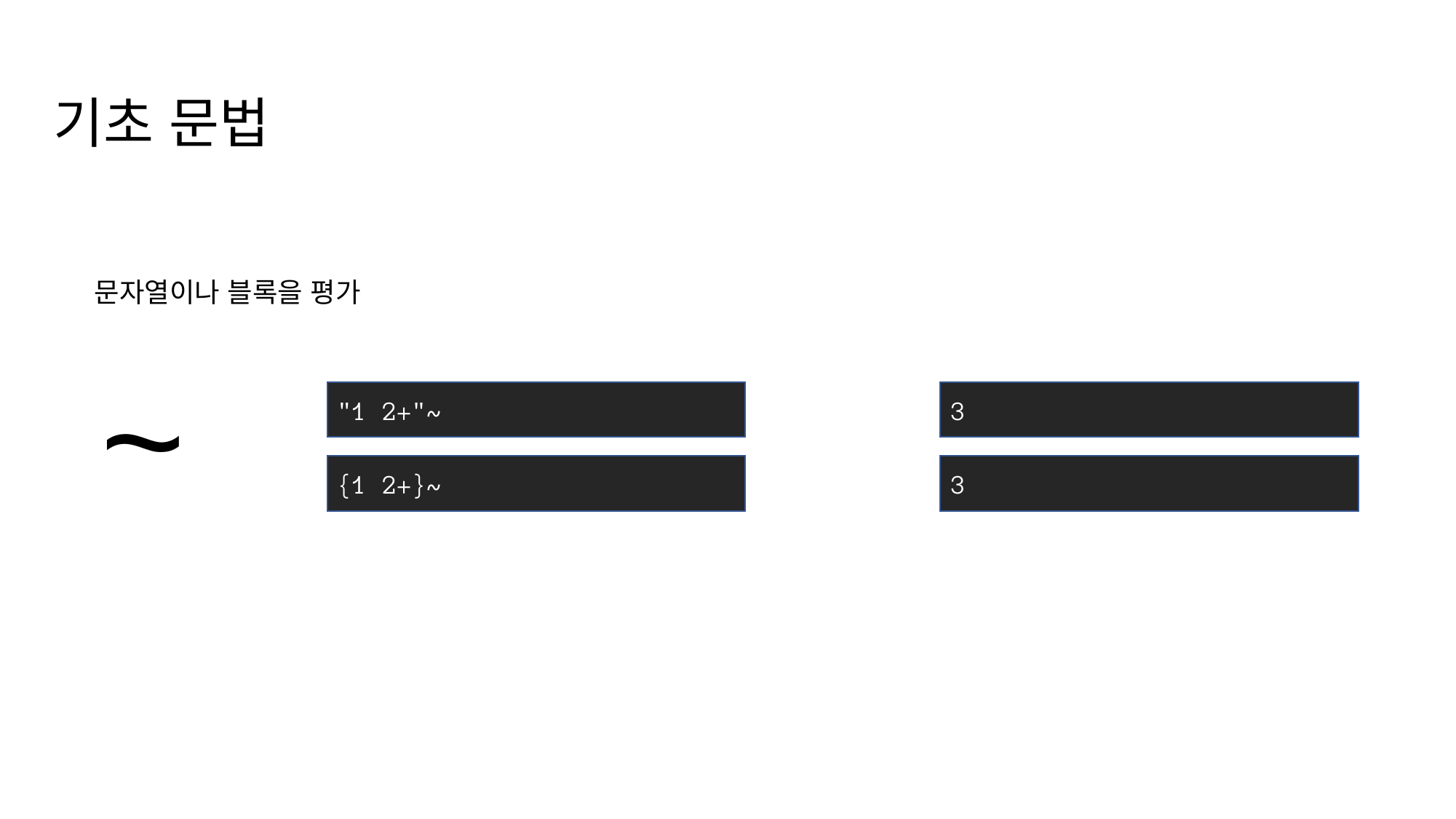

기초 문법
~
문자열이나 블록을 평가
"1 2+"~
3
{1 2+}~
3